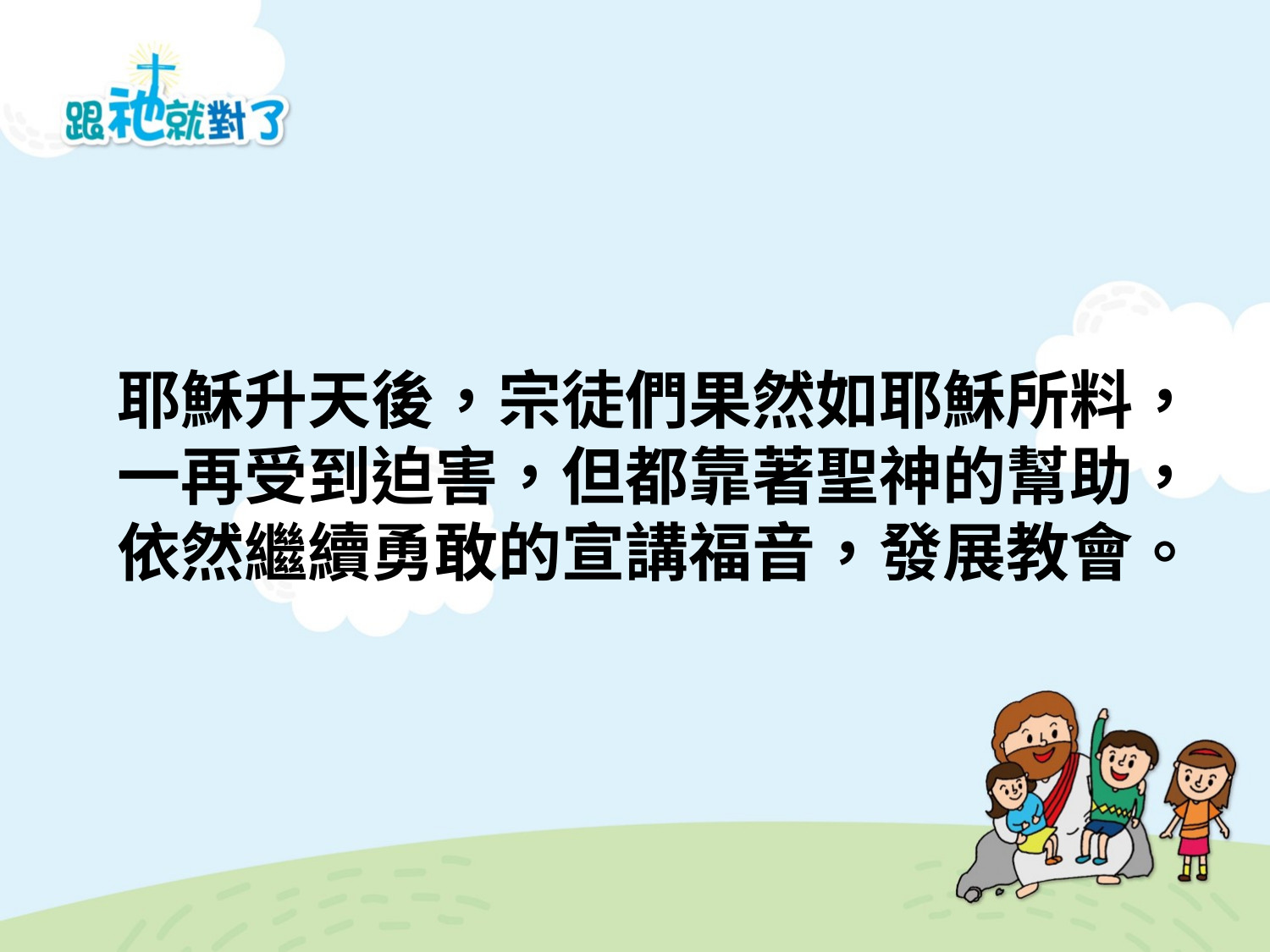

耶穌升天後，宗徒們果然如耶穌所料，一再受到迫害，但都靠著聖神的幫助，依然繼續勇敢的宣講福音，發展教會。